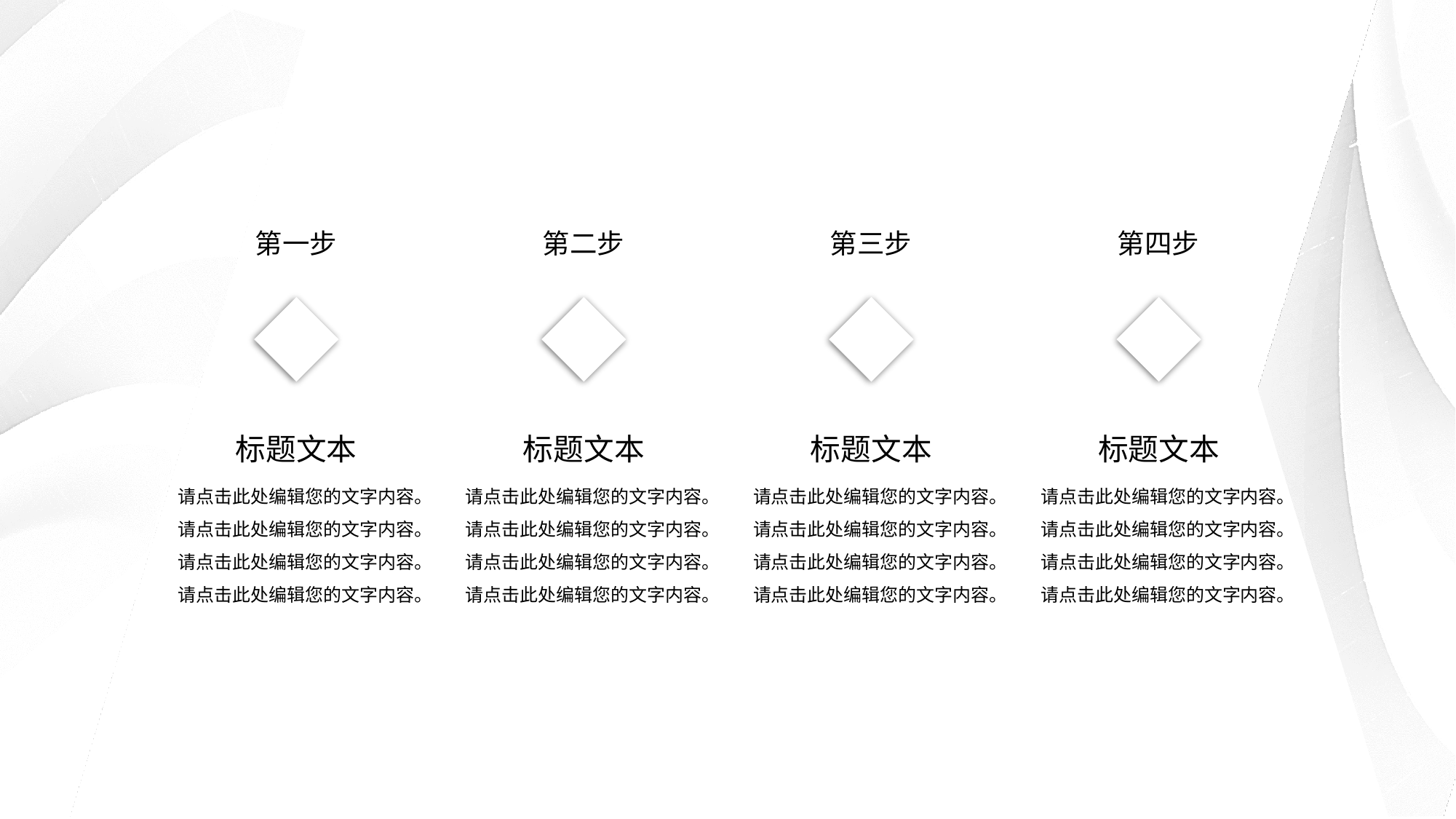

第一步

标题文本
请点击此处编辑您的文字内容。请点击此处编辑您的文字内容。请点击此处编辑您的文字内容。请点击此处编辑您的文字内容。
第二步

标题文本
请点击此处编辑您的文字内容。请点击此处编辑您的文字内容。请点击此处编辑您的文字内容。请点击此处编辑您的文字内容。
第三步

标题文本
请点击此处编辑您的文字内容。请点击此处编辑您的文字内容。请点击此处编辑您的文字内容。请点击此处编辑您的文字内容。
第四步

标题文本
请点击此处编辑您的文字内容。请点击此处编辑您的文字内容。请点击此处编辑您的文字内容。请点击此处编辑您的文字内容。